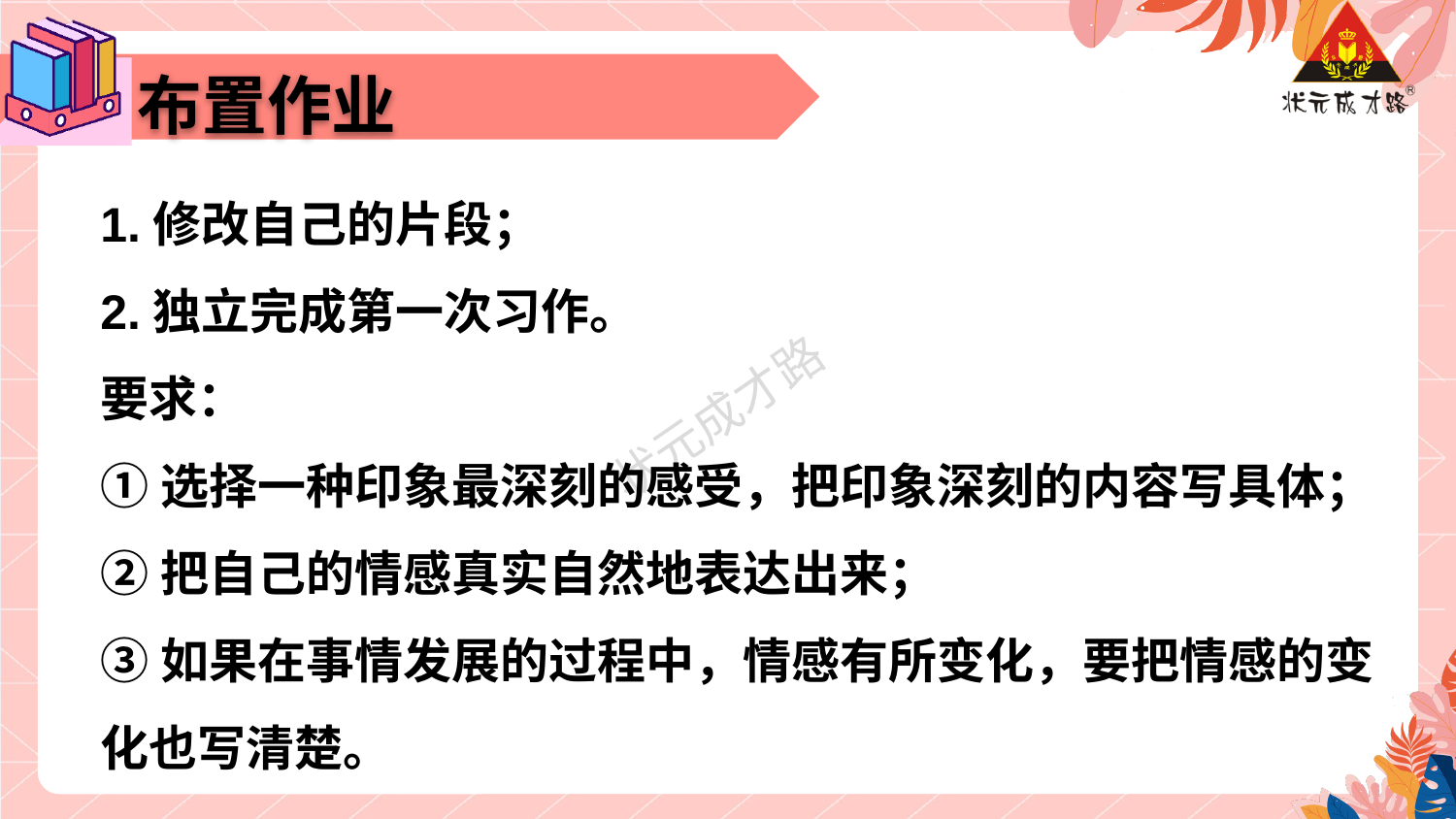

布置作业
1.修改自己的片段；
2.独立完成第一次习作。
要求：
①选择一种印象最深刻的感受，把印象深刻的内容写具体；
②把自己的情感真实自然地表达出来；
③如果在事情发展的过程中，情感有所变化，要把情感的变化也写清楚。